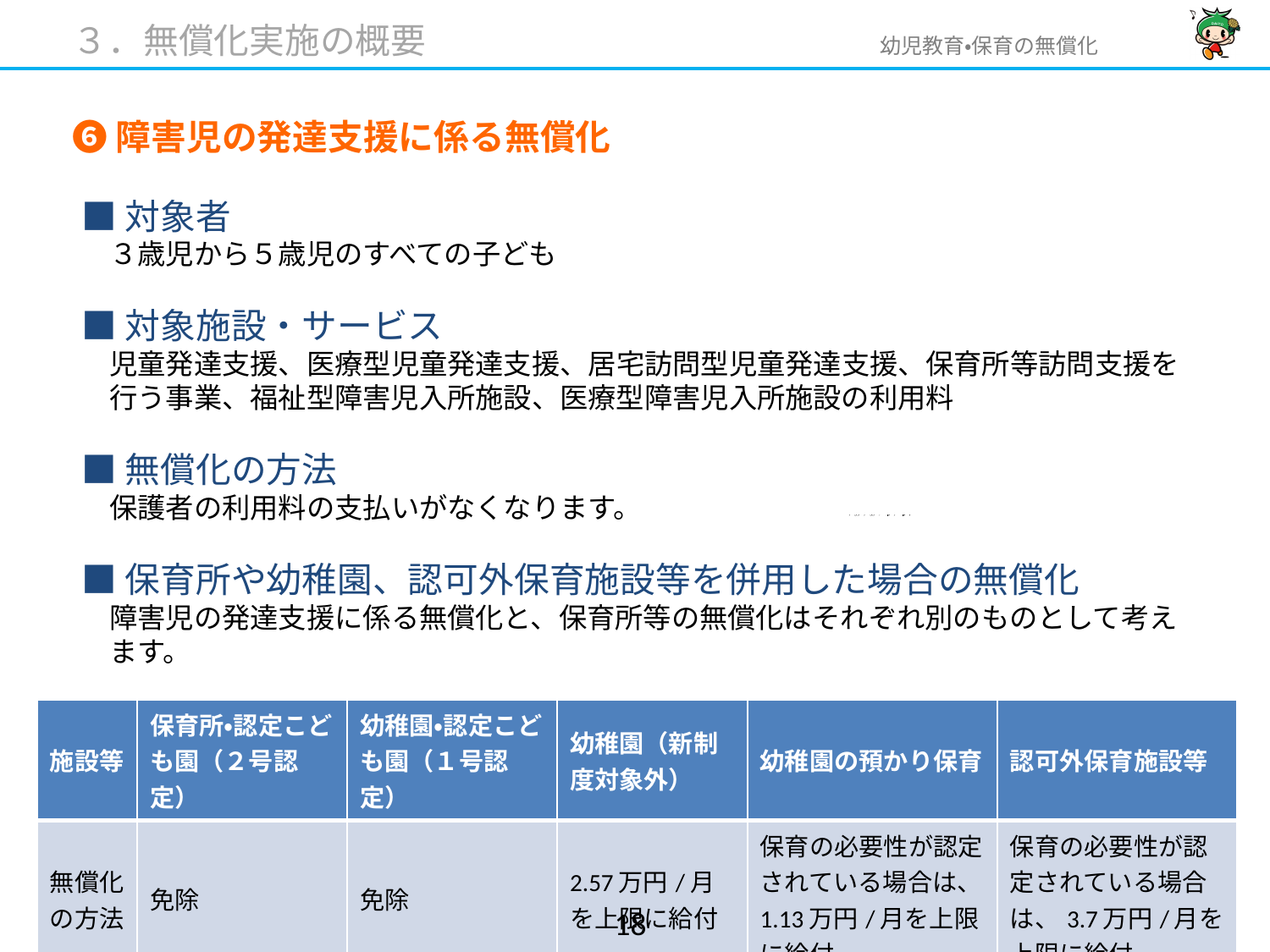

３．無償化実施の概要

# ❻障害児の発達支援に係る無償化
■対象者
　３歳児から５歳児のすべての子ども

■対象施設・サービス
　児童発達支援、医療型児童発達支援、居宅訪問型児童発達支援、保育所等訪問支援を
　行う事業、福祉型障害児入所施設、医療型障害児入所施設の利用料

■無償化の方法
　保護者の利用料の支払いがなくなります。

■保育所や幼稚園、認可外保育施設等を併用した場合の無償化
　障害児の発達支援に係る無償化と、保育所等の無償化はそれぞれ別のものとして考え
　ます。

| 施設等 | 保育所・認定こども園（２号認定） | 幼稚園・認定こども園（１号認定） | 幼稚園（新制度対象外） | 幼稚園の預かり保育 | 認可外保育施設等 |
| --- | --- | --- | --- | --- | --- |
| 無償化の方法 | 免除 | 免除 | 2.57万円/月を上限に給付 | 保育の必要性が認定されている場合は、1.13万円/月を上限に給付 | 保育の必要性が認定されている場合は、3.7万円/月を上限に給付 |
18